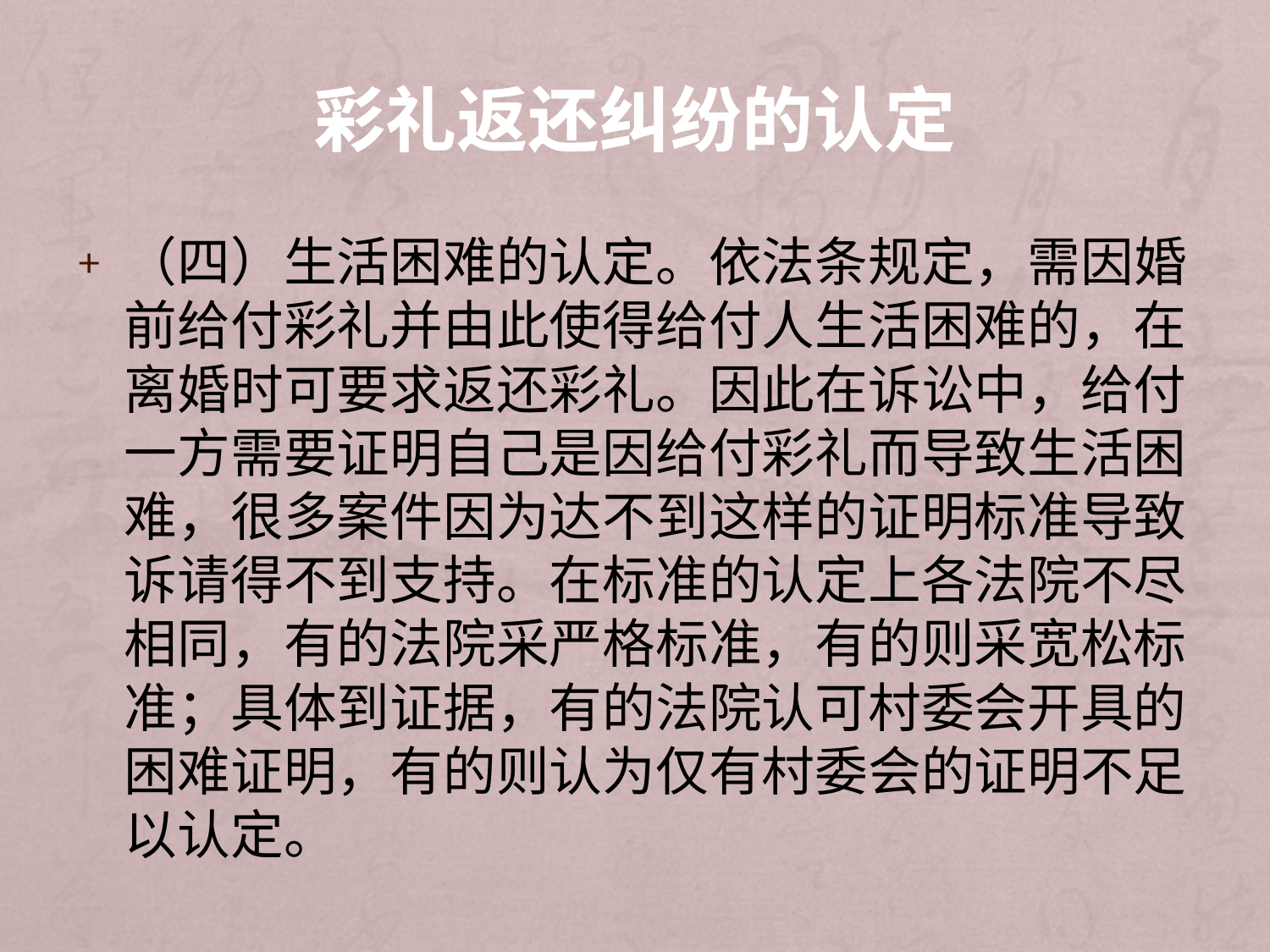

# 彩礼返还纠纷的认定
（四）生活困难的认定。依法条规定，需因婚前给付彩礼并由此使得给付人生活困难的，在离婚时可要求返还彩礼。因此在诉讼中，给付一方需要证明自己是因给付彩礼而导致生活困难，很多案件因为达不到这样的证明标准导致诉请得不到支持。在标准的认定上各法院不尽相同，有的法院采严格标准，有的则采宽松标准；具体到证据，有的法院认可村委会开具的困难证明，有的则认为仅有村委会的证明不足以认定。